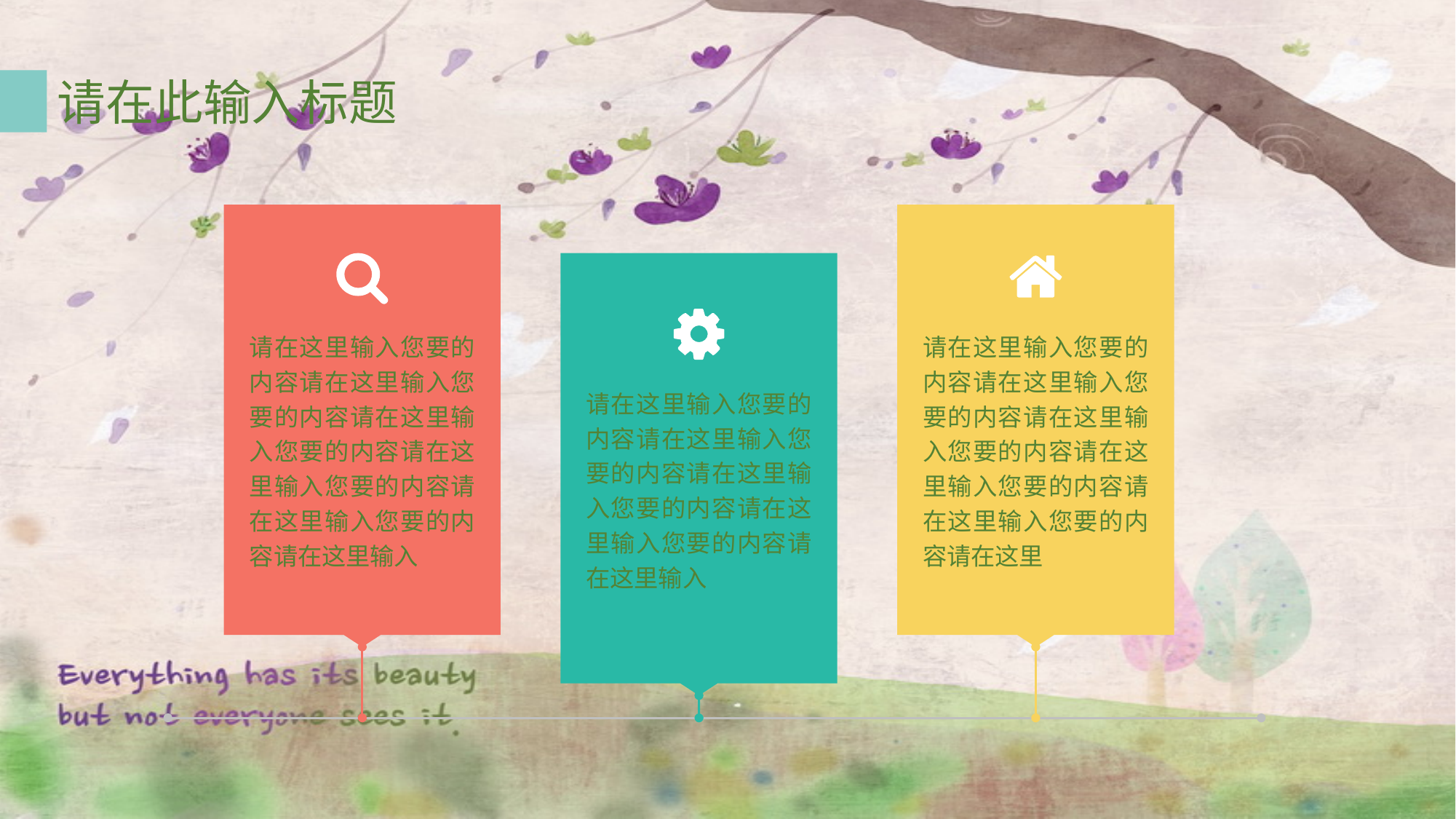

请在此输入标题

请在这里输入您要的内容请在这里输入您要的内容请在这里输入您要的内容请在这里输入您要的内容请在这里输入您要的内容请在这里输入
请在这里输入您要的内容请在这里输入您要的内容请在这里输入您要的内容请在这里输入您要的内容请在这里输入您要的内容请在这里
请在这里输入您要的内容请在这里输入您要的内容请在这里输入您要的内容请在这里输入您要的内容请在这里输入